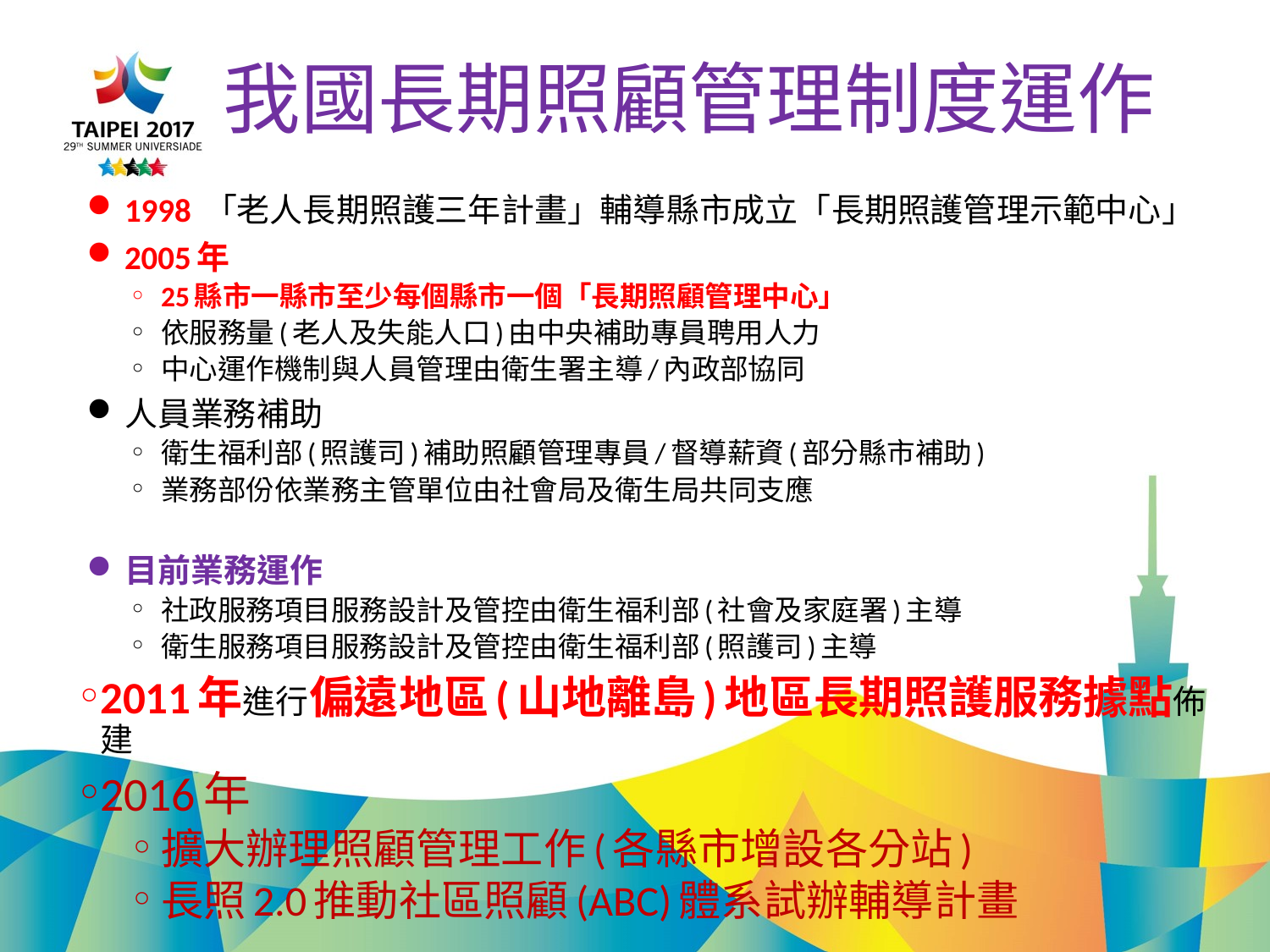

# 我國長期照顧管理制度運作
1998 「老人長期照護三年計畫」輔導縣市成立「長期照護管理示範中心」
2005年
25縣市一縣市至少每個縣市一個「長期照顧管理中心」
依服務量(老人及失能人口)由中央補助專員聘用人力
中心運作機制與人員管理由衛生署主導/內政部協同
人員業務補助
衛生福利部(照護司)補助照顧管理專員/督導薪資(部分縣市補助)
業務部份依業務主管單位由社會局及衛生局共同支應

目前業務運作
社政服務項目服務設計及管控由衛生福利部(社會及家庭署)主導
衛生服務項目服務設計及管控由衛生福利部(照護司)主導
2011年進行偏遠地區(山地離島)地區長期照護服務據點佈建
2016年
擴大辦理照顧管理工作(各縣市增設各分站)
長照2.0推動社區照顧(ABC)體系試辦輔導計畫